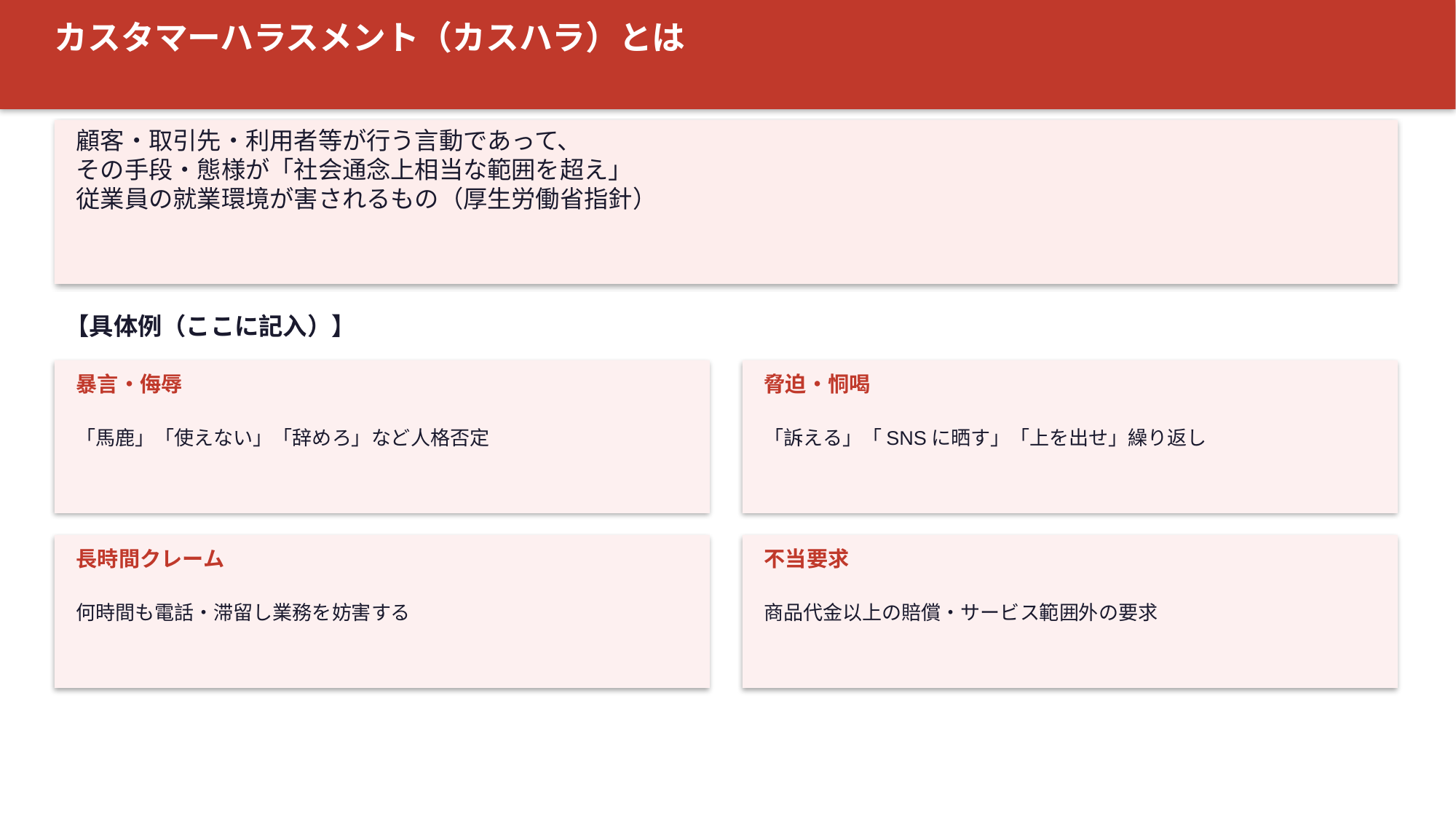

カスタマーハラスメント（カスハラ）とは

顧客・取引先・利用者等が行う言動であって、
その手段・態様が「社会通念上相当な範囲を超え」
従業員の就業環境が害されるもの（厚生労働省指針）
【具体例（ここに記入）】

暴言・侮辱
脅迫・恫喝
「馬鹿」「使えない」「辞めろ」など人格否定
「訴える」「SNSに晒す」「上を出せ」繰り返し

長時間クレーム
不当要求
何時間も電話・滞留し業務を妨害する
商品代金以上の賠償・サービス範囲外の要求